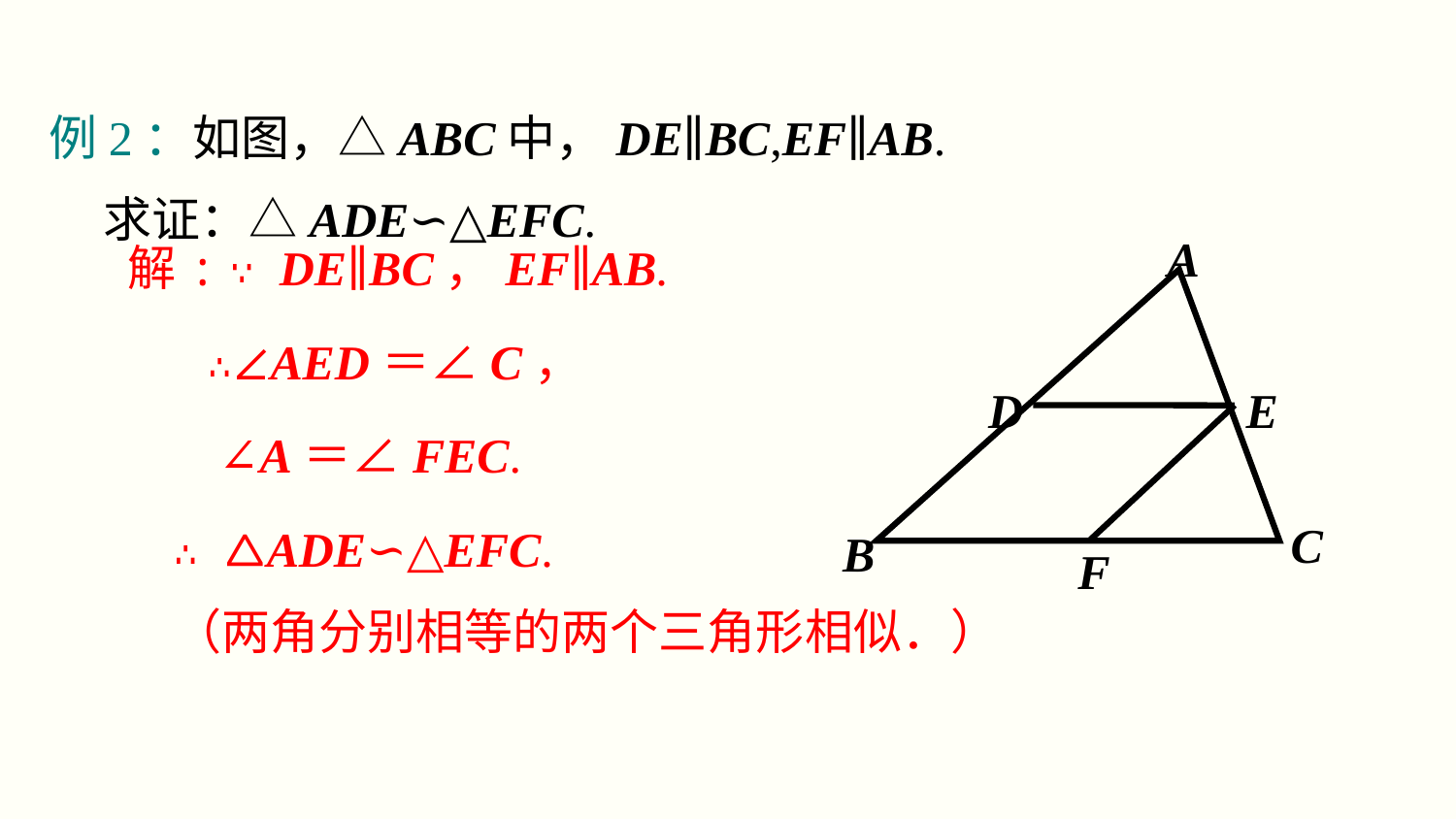

例2：如图，△ABC中，DE∥BC,EF∥AB.
    求证：△ADE∽△EFC.
A

D
E

C
B
F
解: ∵  DE∥BC，EF∥AB.
∴∠AED＝∠C，

∠A＝∠FEC.
∴  △ADE∽△EFC.
（两角分别相等的两个三角形相似．）